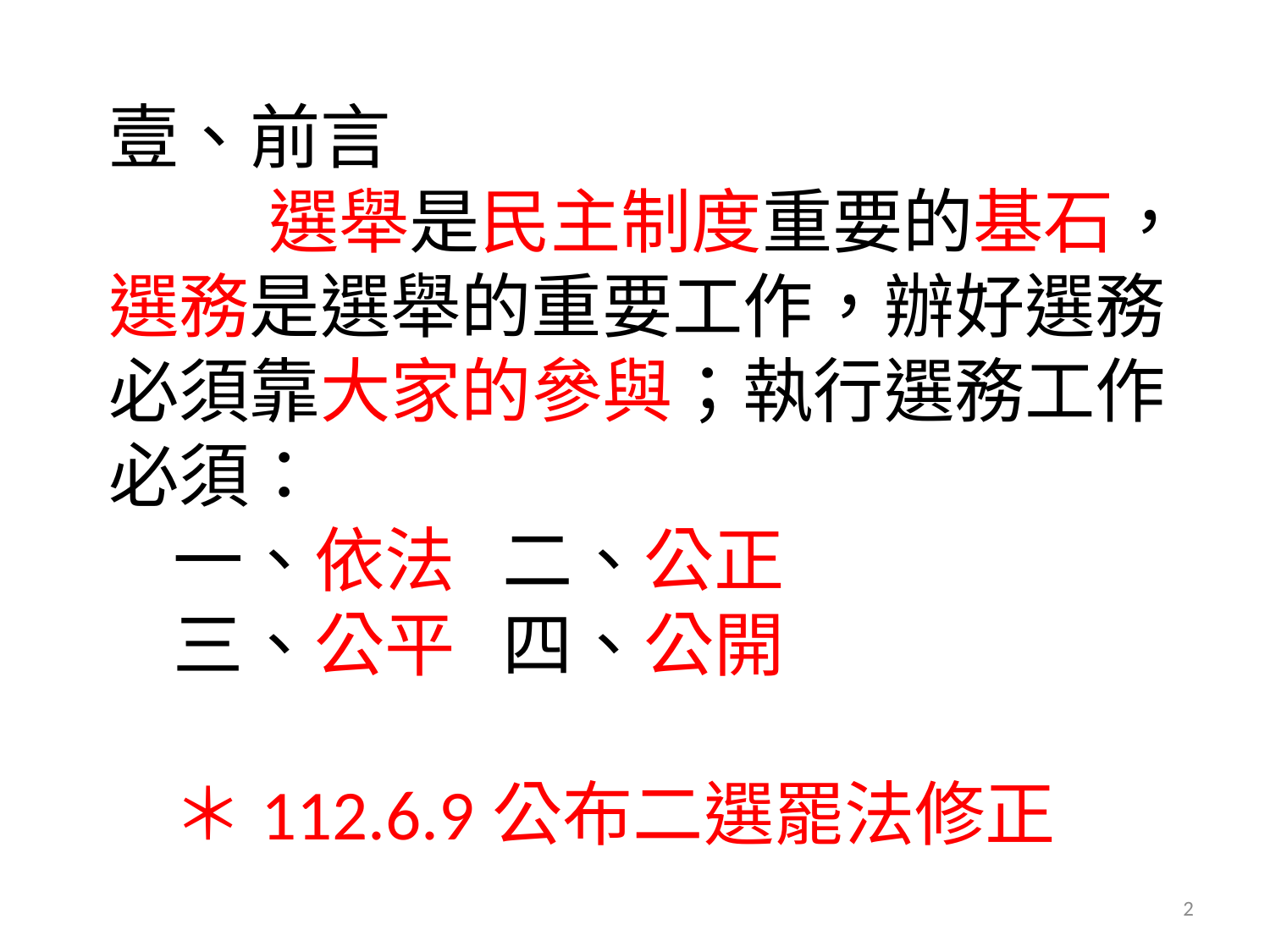

壹、前言
         選舉是民主制度重要的基石，選務是選舉的重要工作，辦好選務
必須靠大家的參與；執行選務工作必須：
   一、依法   二、公正
   三、公平   四、公開

   ＊112.6.9公布二選罷法修正

2